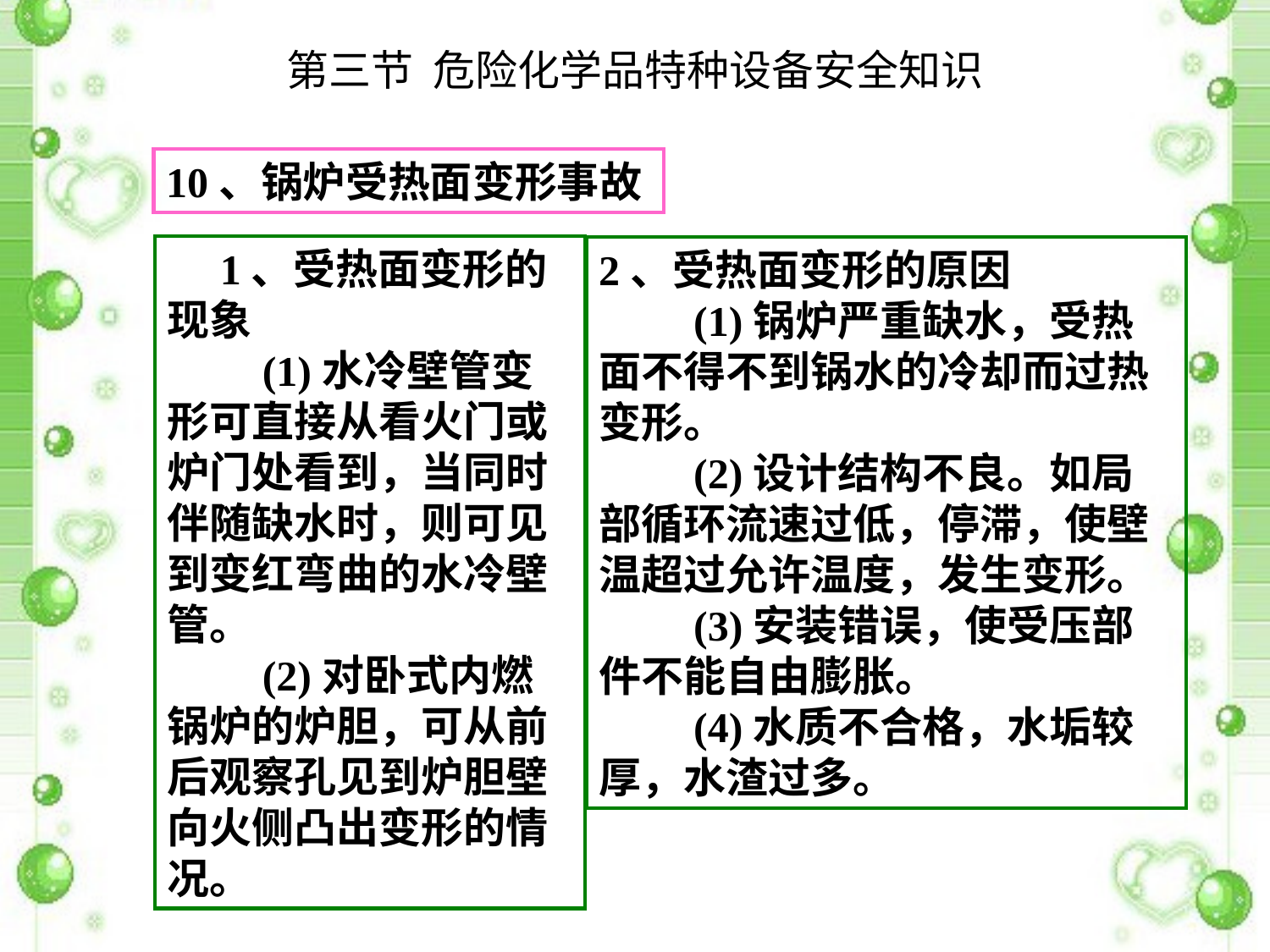

# 第三节  危险化学品特种设备安全知识
10、锅炉受热面变形事故
　1、受热面变形的现象
　　(1)水冷壁管变形可直接从看火门或炉门处看到，当同时伴随缺水时，则可见到变红弯曲的水冷壁管。
　　(2)对卧式内燃锅炉的炉胆，可从前后观察孔见到炉胆壁向火侧凸出变形的情况。
2、受热面变形的原因
　　(1)锅炉严重缺水，受热面不得不到锅水的冷却而过热变形。
　　(2)设计结构不良。如局部循环流速过低，停滞，使壁温超过允许温度，发生变形。
　　(3)安装错误，使受压部件不能自由膨胀。
　　(4)水质不合格，水垢较厚，水渣过多。